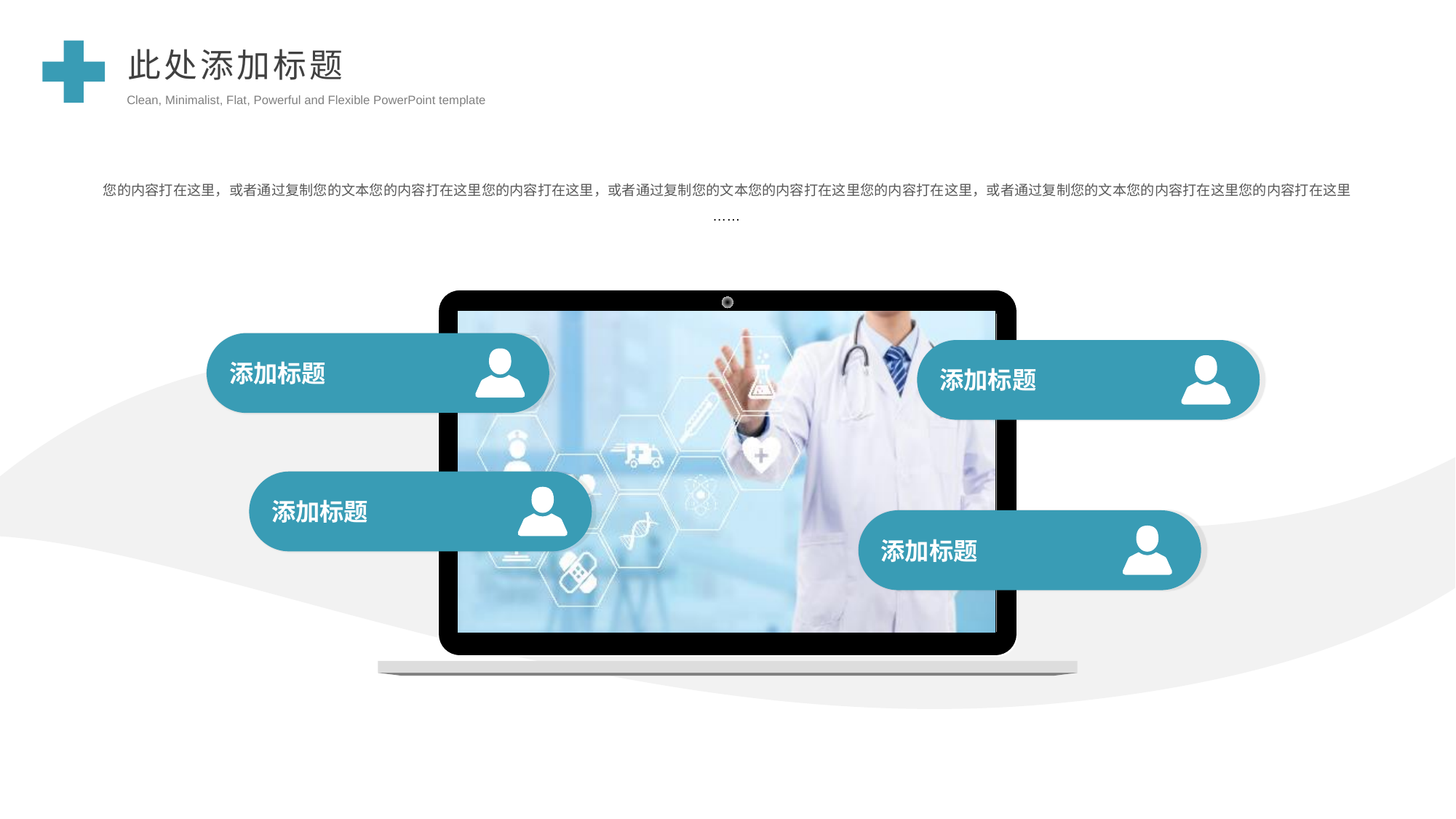

此处添加标题
Clean, Minimalist, Flat, Powerful and Flexible PowerPoint template
您的内容打在这里，或者通过复制您的文本您的内容打在这里您的内容打在这里，或者通过复制您的文本您的内容打在这里您的内容打在这里，或者通过复制您的文本您的内容打在这里您的内容打在这里
……

添加标题
添加标题

添加标题

添加标题